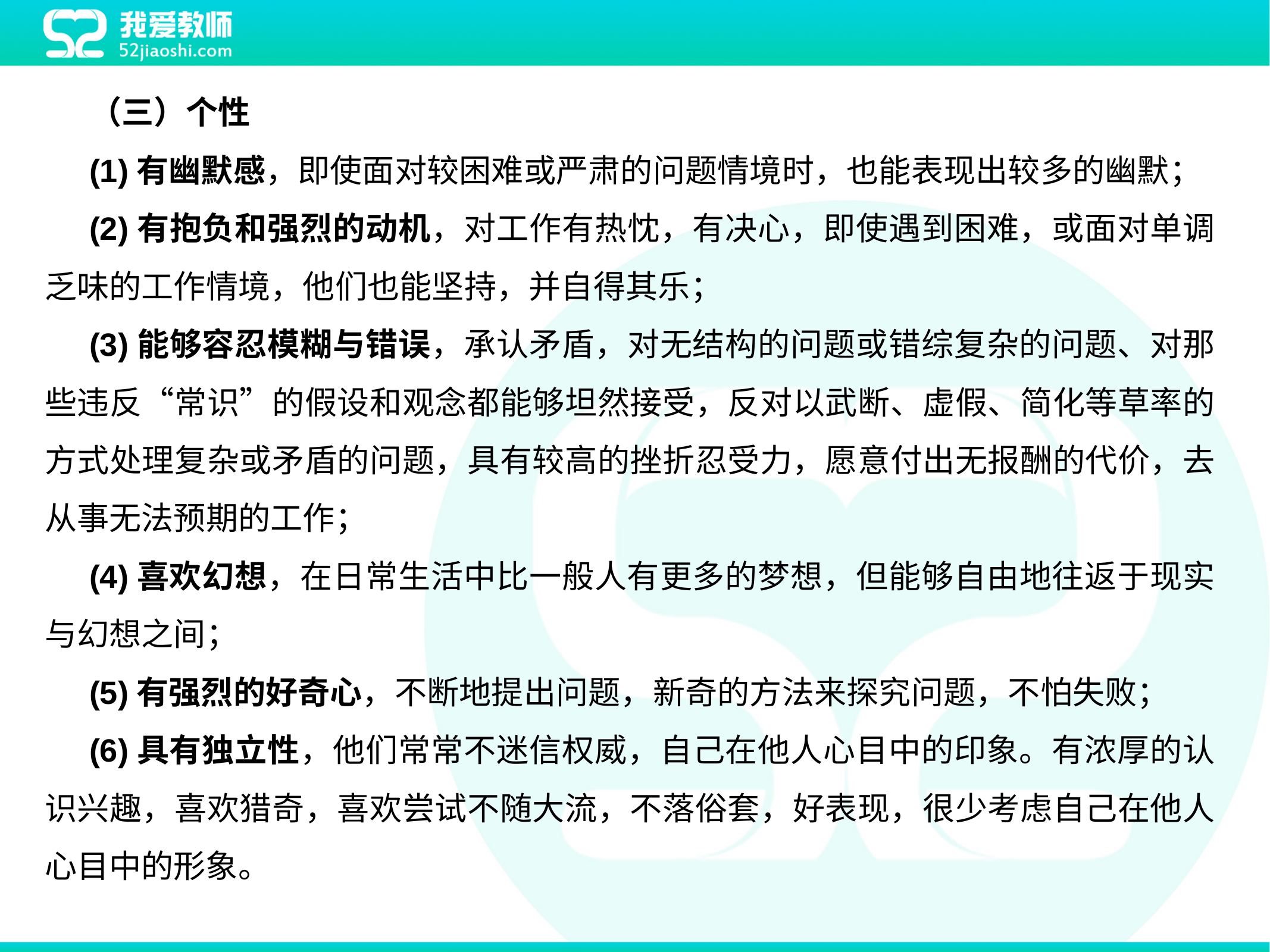

（三）个性
(1)有幽默感，即使面对较困难或严肃的问题情境时，也能表现出较多的幽默；
(2)有抱负和强烈的动机，对工作有热忱，有决心，即使遇到困难，或面对单调乏味的工作情境，他们也能坚持，并自得其乐；
(3)能够容忍模糊与错误，承认矛盾，对无结构的问题或错综复杂的问题、对那些违反“常识”的假设和观念都能够坦然接受，反对以武断、虚假、简化等草率的方式处理复杂或矛盾的问题，具有较高的挫折忍受力，愿意付出无报酬的代价，去从事无法预期的工作；
(4)喜欢幻想，在日常生活中比一般人有更多的梦想，但能够自由地往返于现实与幻想之间；
(5)有强烈的好奇心，不断地提出问题，新奇的方法来探究问题，不怕失败；
(6)具有独立性，他们常常不迷信权威，自己在他人心目中的印象。有浓厚的认识兴趣，喜欢猎奇，喜欢尝试不随大流，不落俗套，好表现，很少考虑自己在他人心目中的形象。